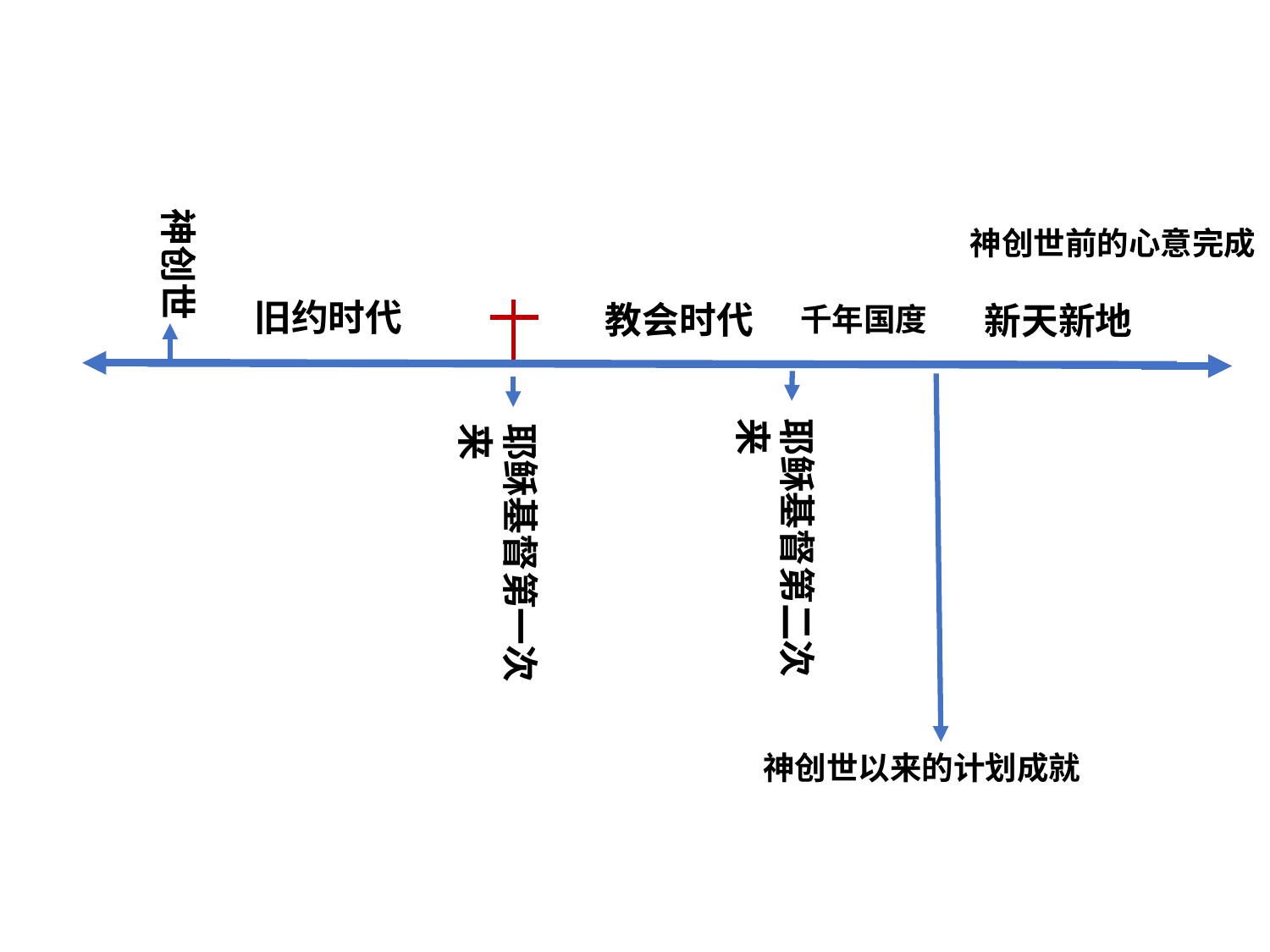

神创世
神创世前的心意完成
旧约时代
教会时代
新天新地
千年国度
耶稣基督第二次来
耶稣基督第一次来
神创世以来的计划成就